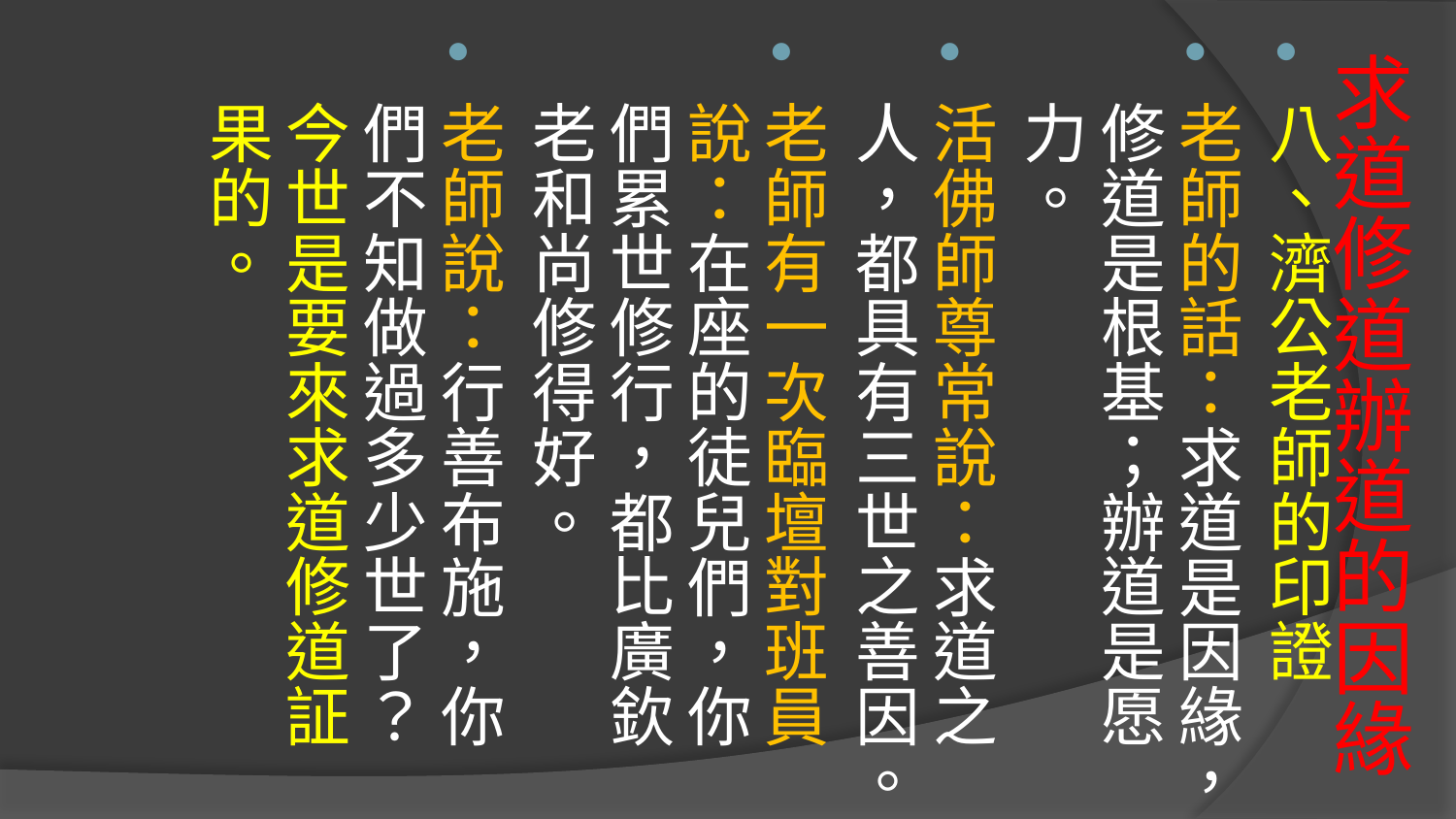

八、濟公老師的印證
老師的話：求道是因緣，修道是根基；辦道是愿力。
活佛師尊常說：求道之人，都具有三世之善因。
老師有一次臨壇對班員說：在座的徒兒們，你們累世修行，都比廣欽老和尚修得好。
老師說：行善布施，你們不知做過多少世了？今世是要來求道修道証果的。

# 求道修道辦道的因緣